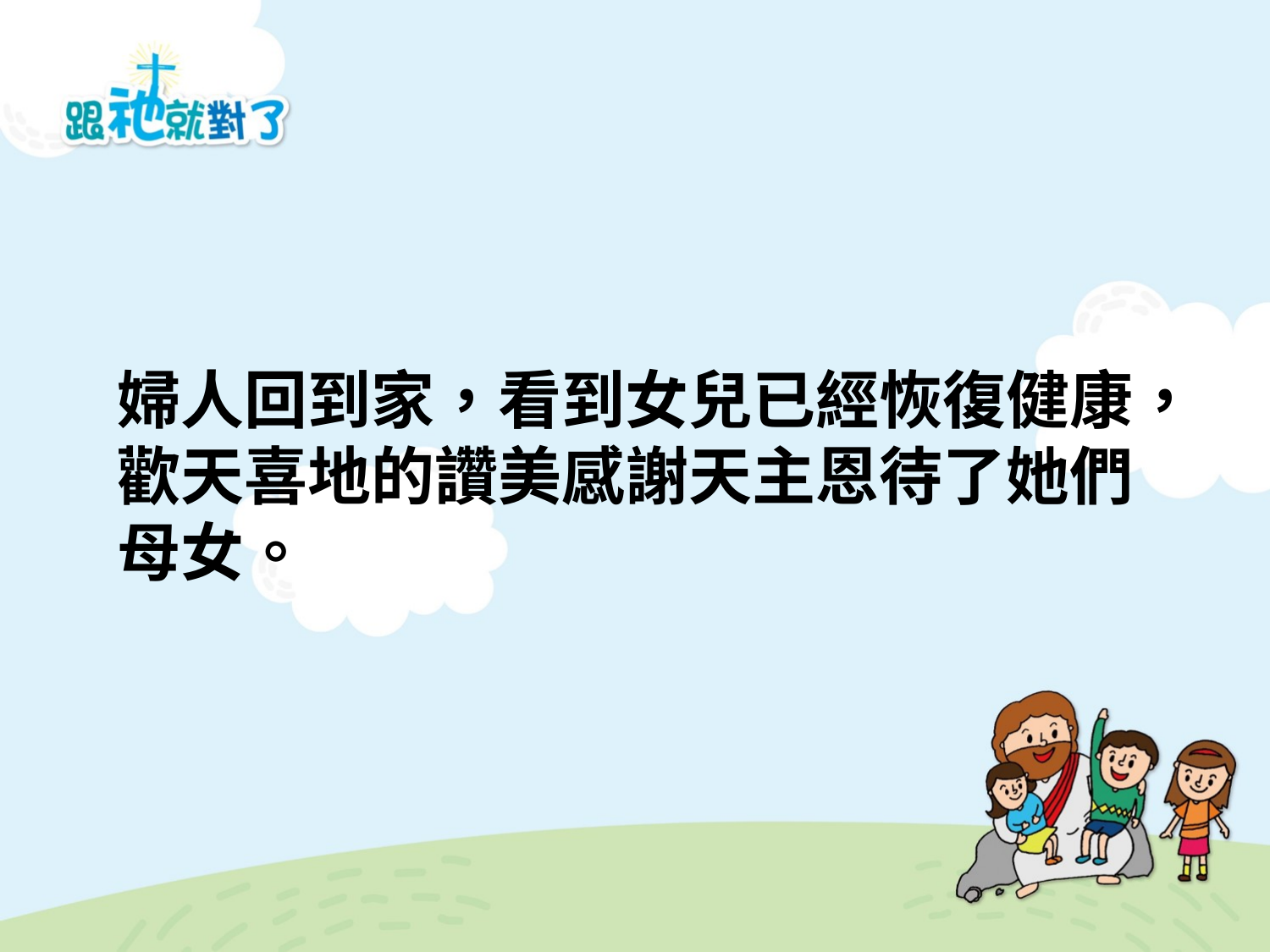

婦人回到家，看到女兒已經恢復健康，歡天喜地的讚美感謝天主恩待了她們母女。